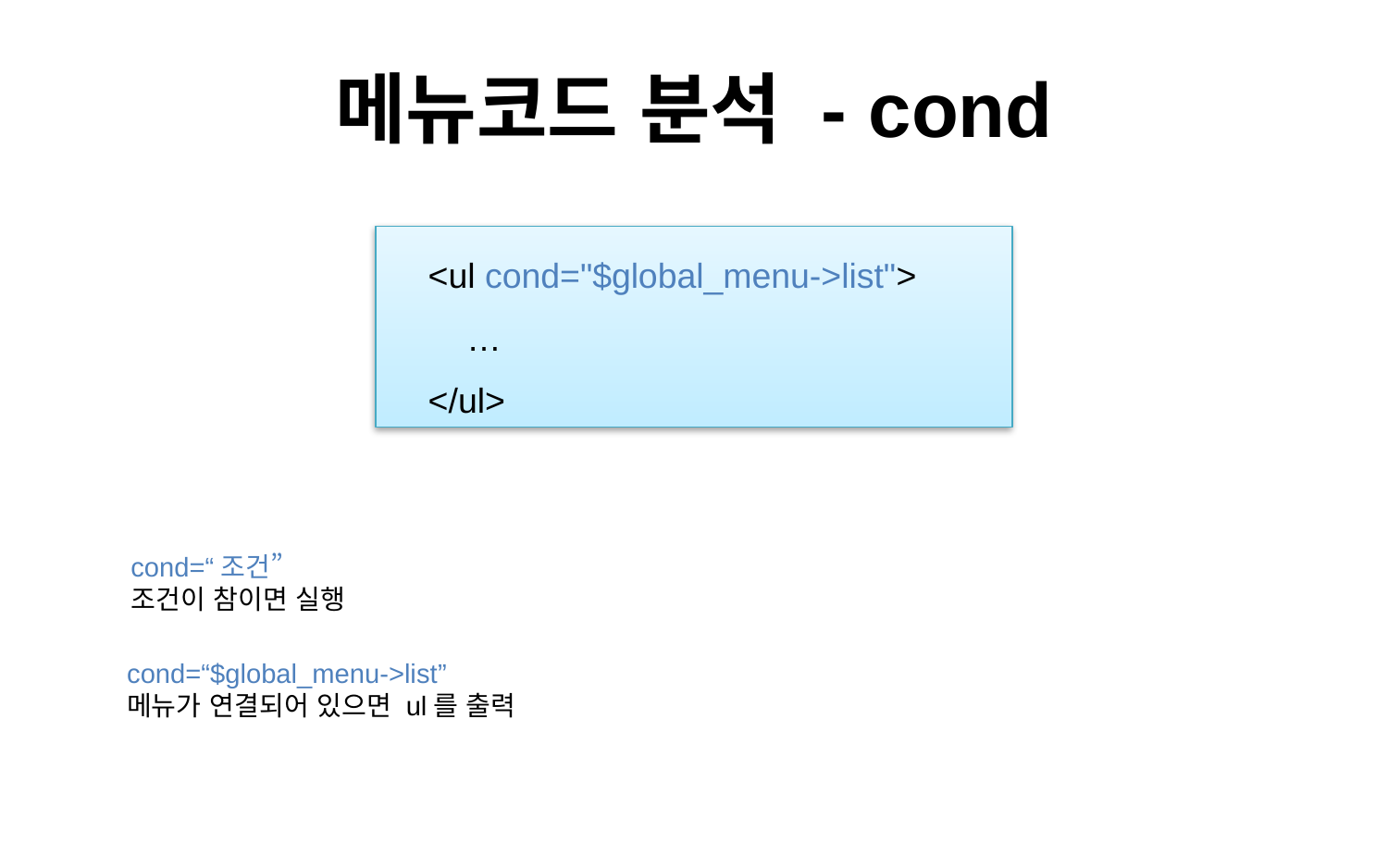

# 메뉴코드 분석 - cond
    <ul cond="$global_menu->list">
        …
    </ul>
cond=“조건”
조건이 참이면 실행
cond=“$global_menu->list”
메뉴가 연결되어 있으면 ul를 출력